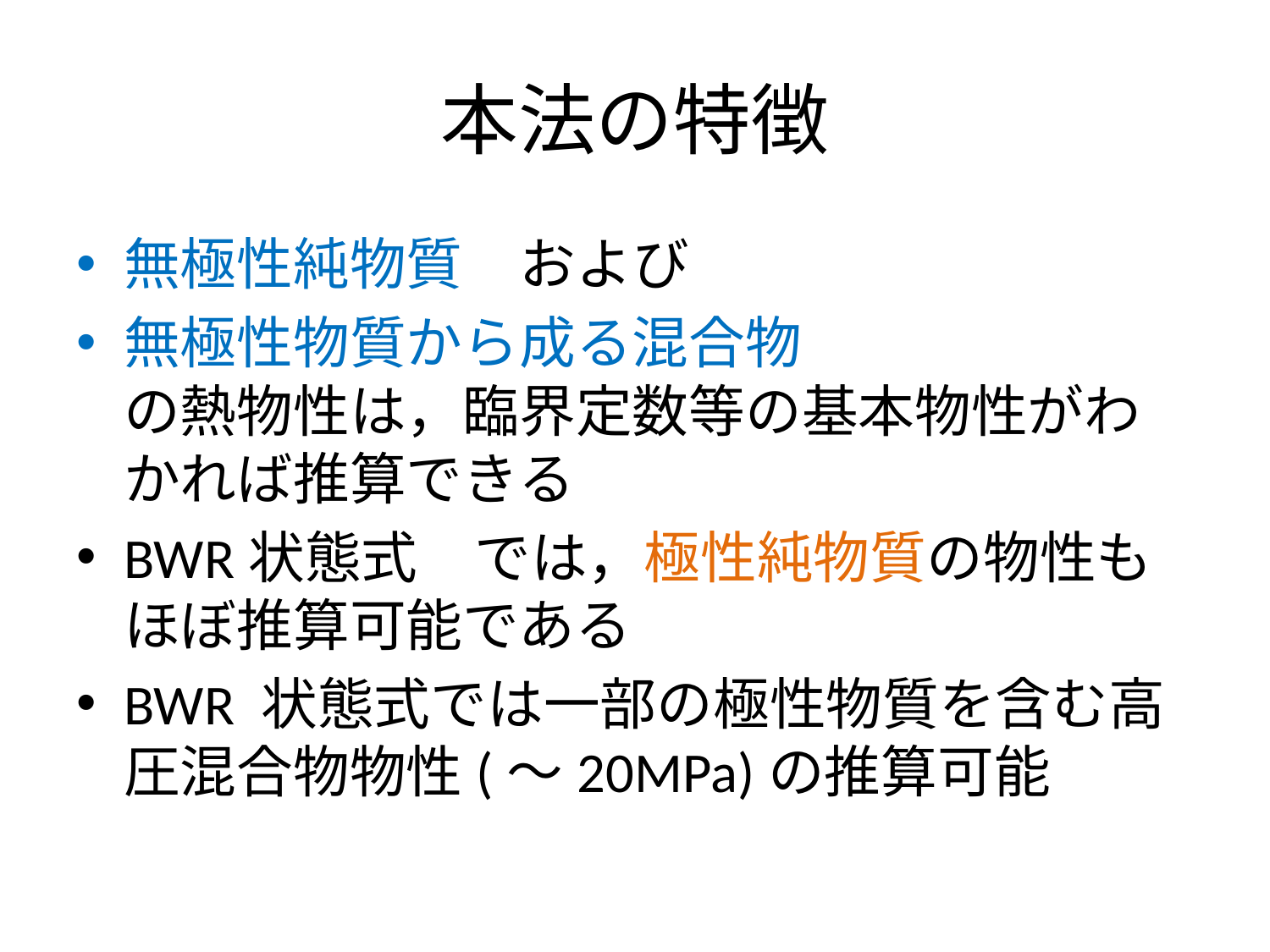

# 本法の特徴
無極性純物質　および
無極性物質から成る混合物
の熱物性は，臨界定数等の基本物性がわかれば推算できる
BWR状態式　では，極性純物質の物性もほぼ推算可能である
BWR 状態式では一部の極性物質を含む高圧混合物物性(～20MPa)の推算可能